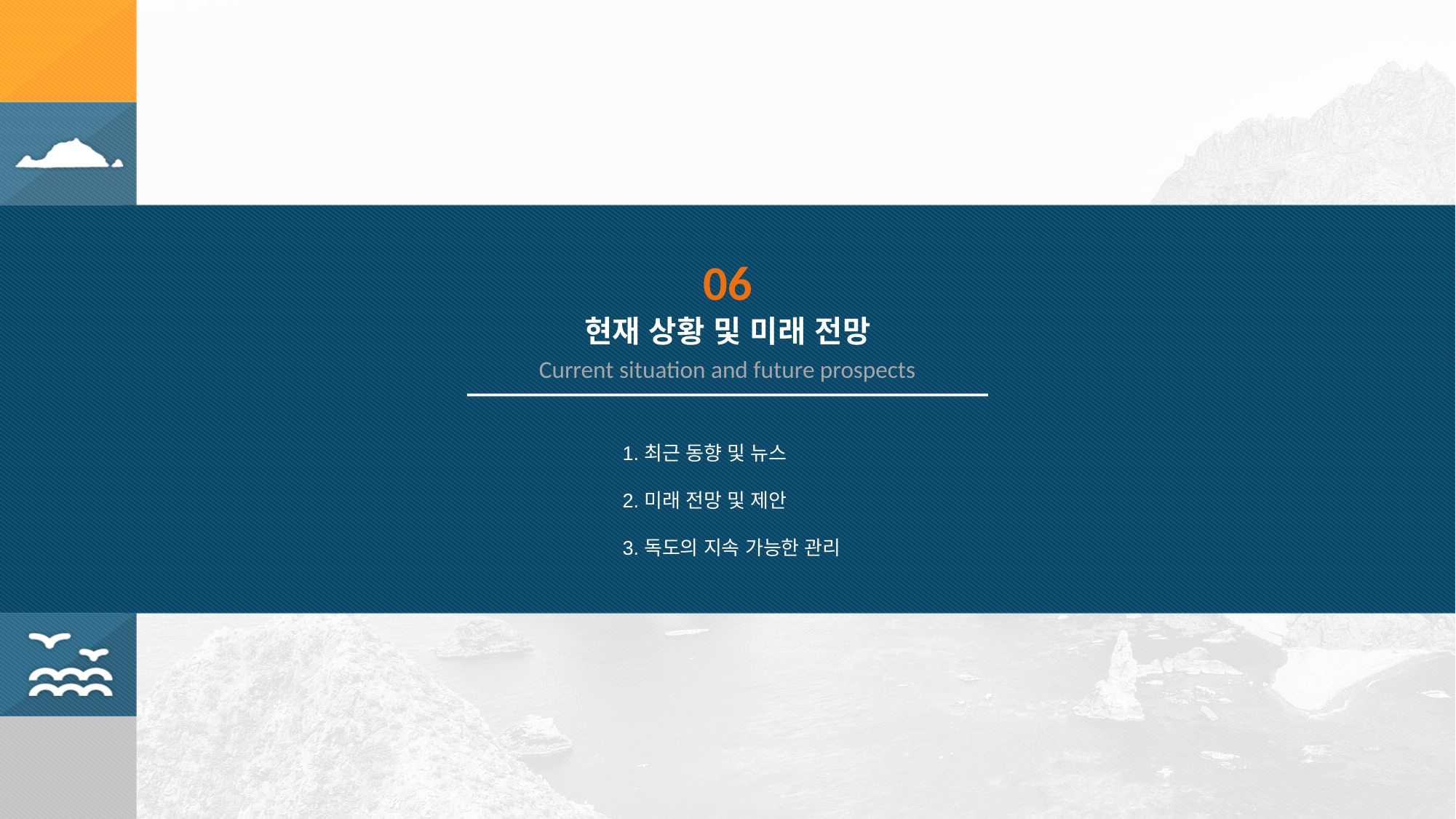

06
현재 상황 및 미래 전망

Current situation and future prospects

최근 동향 및 뉴스
미래 전망 및 제안
독도의 지속 가능한 관리